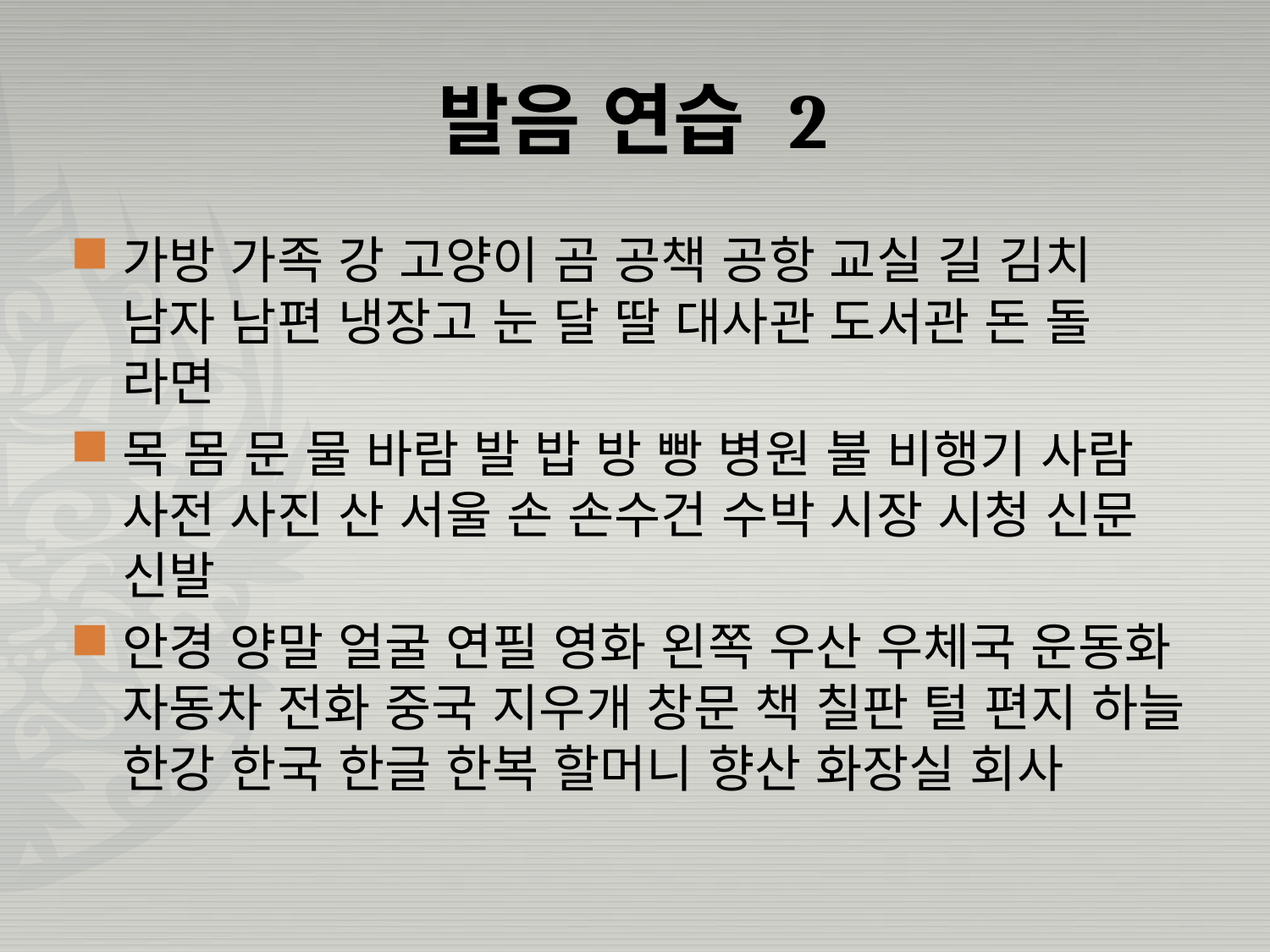

# 발음 연습 2
가방 가족 강 고양이 곰 공책 공항 교실 길 김치 남자 남편 냉장고 눈 달 딸 대사관 도서관 돈 돌 라면
목 몸 문 물 바람 발 밥 방 빵 병원 불 비행기 사람 사전 사진 산 서울 손 손수건 수박 시장 시청 신문 신발
안경 양말 얼굴 연필 영화 왼쪽 우산 우체국 운동화 자동차 전화 중국 지우개 창문 책 칠판 털 편지 하늘 한강 한국 한글 한복 할머니 향산 화장실 회사